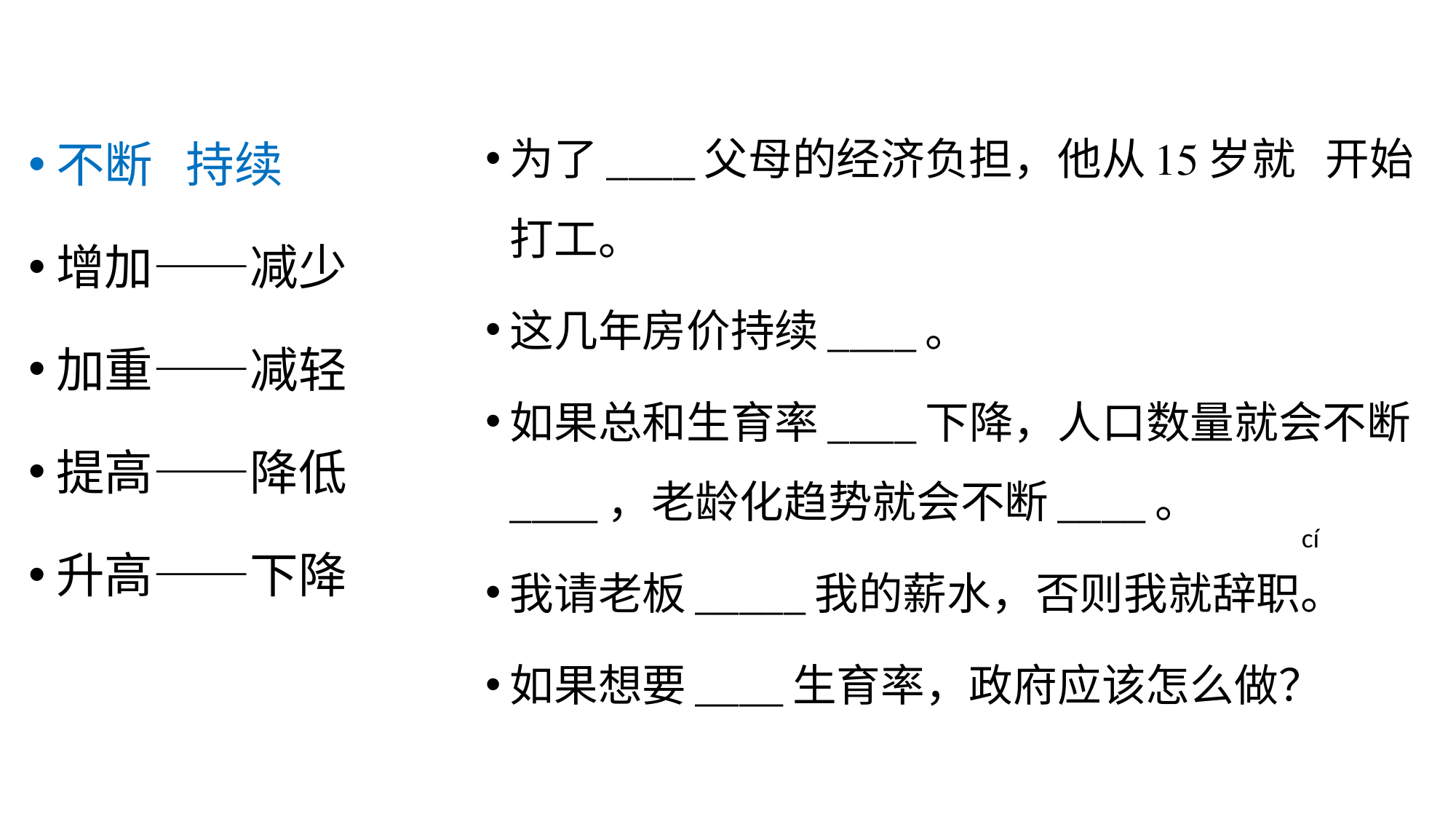

不断   持续
增加——减少
加重——减轻
提高——降低
升高——下降
为了____父母的经济负担，他从15岁就   开始打工。
这几年房价持续____。
如果总和生育率____下降，人口数量就会不断____，老龄化趋势就会不断____。
我请老板_____我的薪水，否则我就辞职。
如果想要____生育率，政府应该怎么做？
cí